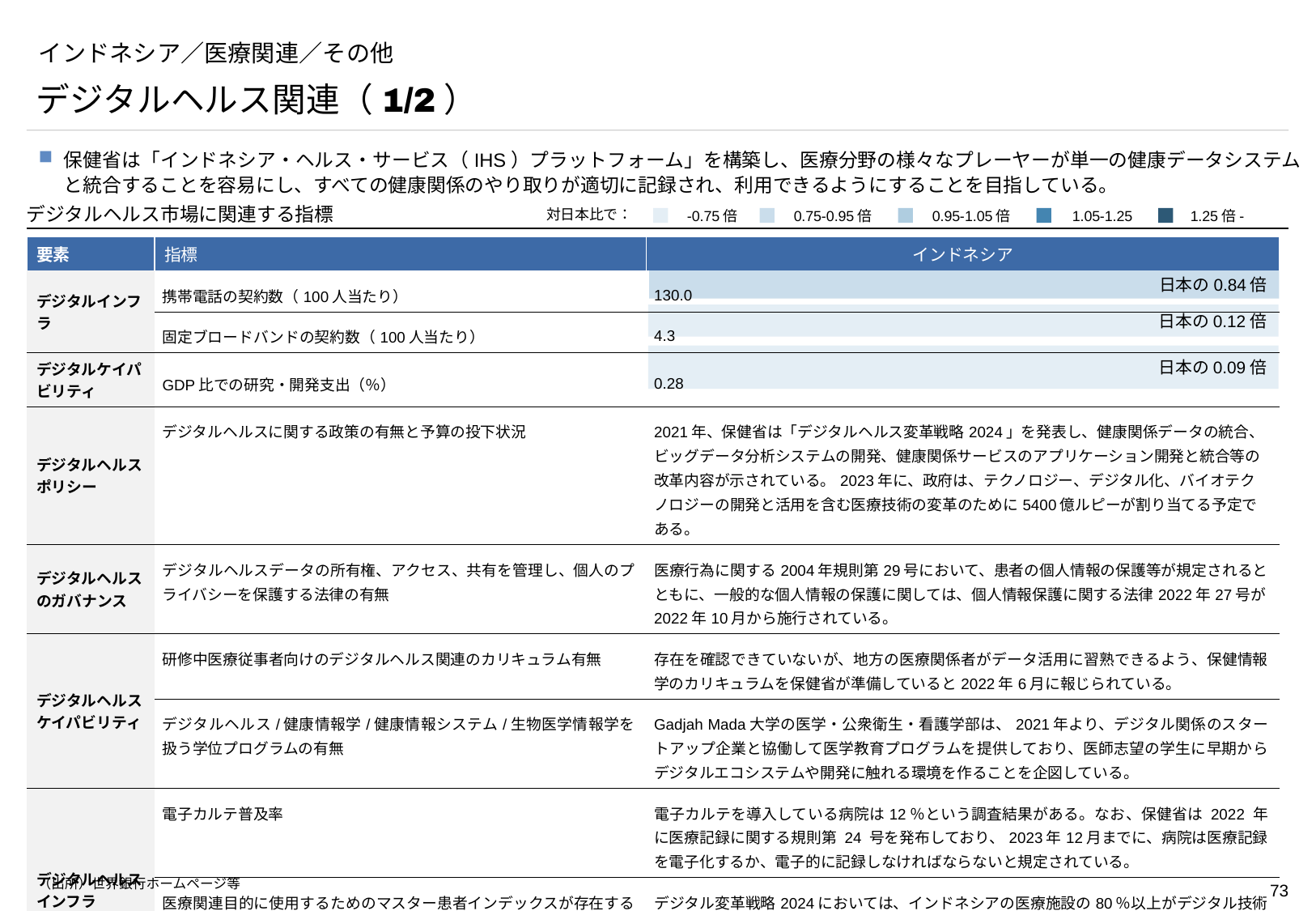

# インドネシア／医療関連／その他
デジタルヘルス関連（1/2）
保健省は「インドネシア・ヘルス・サービス（IHS）プラットフォーム」を構築し、医療分野の様々なプレーヤーが単一の健康データシステムと統合することを容易にし、すべての健康関係のやり取りが適切に記録され、利用できるようにすることを目指している。
デジタルヘルス市場に関連する指標
対日本比で：
-0.75倍

0.75-0.95倍

0.95-1.05倍

1.05-1.25

1.25倍-

| 要素 | 指標 | インドネシア |
| --- | --- | --- |
| デジタルインフラ | 携帯電話の契約数（100人当たり） | 130.0 |
| デジタルケイパビリティ | 固定ブロードバンドの契約数（100人当たり） | 4.3 |
| デジタルケイパビリティ | GDP比での研究・開発支出（％） | 0.28 |
| デジタルヘルスポリシー | デジタルヘルスに関する政策の有無と予算の投下状況 | 2021年、保健省は「デジタルヘルス変革戦略2024」を発表し、健康関係データの統合、ビッグデータ分析システムの開発、健康関係サービスのアプリケーション開発と統合等の改革内容が示されている。2023年に、政府は、テクノロジー、デジタル化、バイオテクノロジーの開発と活用を含む医療技術の変革のために5400億ルピーが割り当てる予定である。 |
| デジタルヘルスのガバナンス | デジタルヘルスデータの所有権、アクセス、共有を管理し、個人のプライバシーを保護する法律の有無 | 医療行為に関する2004年規則第29号において、患者の個人情報の保護等が規定されるとともに、一般的な個人情報の保護に関しては、個人情報保護に関する法律2022年27号が2022年10月から施行されている。 |
| デジタルヘルスケイパビリティ | 研修中医療従事者向けのデジタルヘルス関連のカリキュラム有無 | 存在を確認できていないが、地方の医療関係者がデータ活用に習熟できるよう、保健情報学のカリキュラムを保健省が準備していると2022年6月に報じられている。 |
|  | デジタルヘルス/健康情報学/健康情報システム/生物医学情報学を扱う学位プログラムの有無 | Gadjah Mada大学の医学・公衆衛生・看護学部は、2021年より、デジタル関係のスタートアップ企業と協働して医学教育プログラムを提供しており、医師志望の学生に早期からデジタルエコシステムや開発に触れる環境を作ることを企図している。 |
| デジタルヘルスインフラ | 電子カルテ普及率 | 電子カルテを導入している病院は12％という調査結果がある。なお、保健省は 2022 年に医療記録に関する規則第 24 号を発布しており、2023年12月までに、病院は医療記録を電子化するか、電子的に記録しなければならないと規定されている。 |
|  | 医療関連目的に使用するためのマスター患者インデックスが存在するか | デジタル変革戦略2024においては、インドネシアの医療施設の80％以上がデジタル技術に触れていないこと、医療分野のさまざまなアプリケーションに分散している断片的なデータ、標準化とデータ交換に関する規制がないことなどが、国民健康データの開発における主な課題であると述べられている。 |
日本の0.84倍
日本の0.12倍
日本の0.09倍
（出所）世界銀行ホームページ等